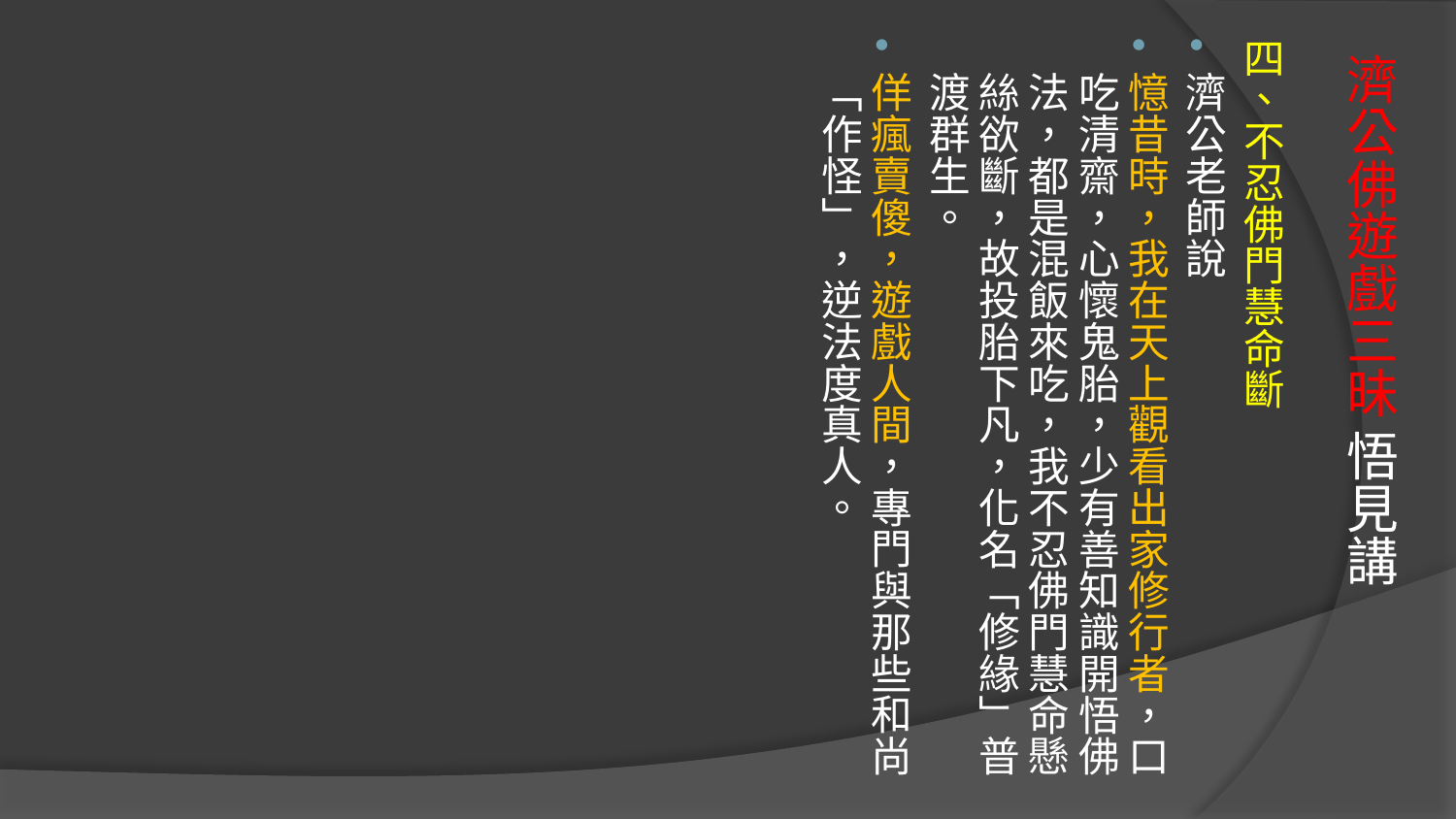

四、不忍佛門慧命斷
濟公老師說
憶昔時，我在天上觀看出家修行者，口吃清齋，心懷鬼胎，少有善知識開悟佛法，都是混飯來吃，我不忍佛門慧命懸絲欲斷，故投胎下凡，化名「修緣」普渡群生。
佯瘋賣傻，遊戲人間，專門與那些和尚「作怪」，逆法度真人。

# 濟公佛遊戲三昧 悟見講